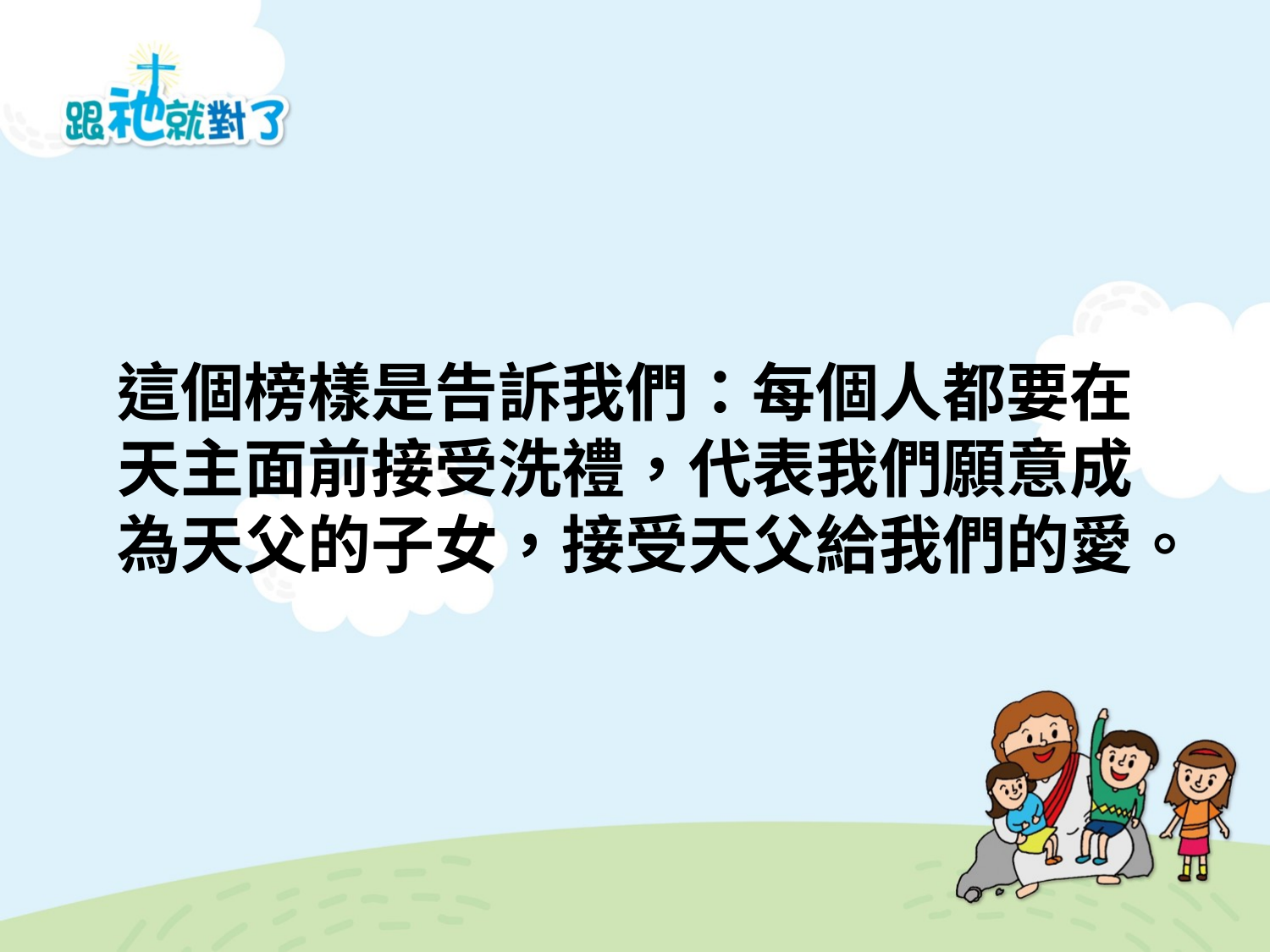

這個榜樣是告訴我們：每個人都要在天主面前接受洗禮，代表我們願意成為天父的子女，接受天父給我們的愛。